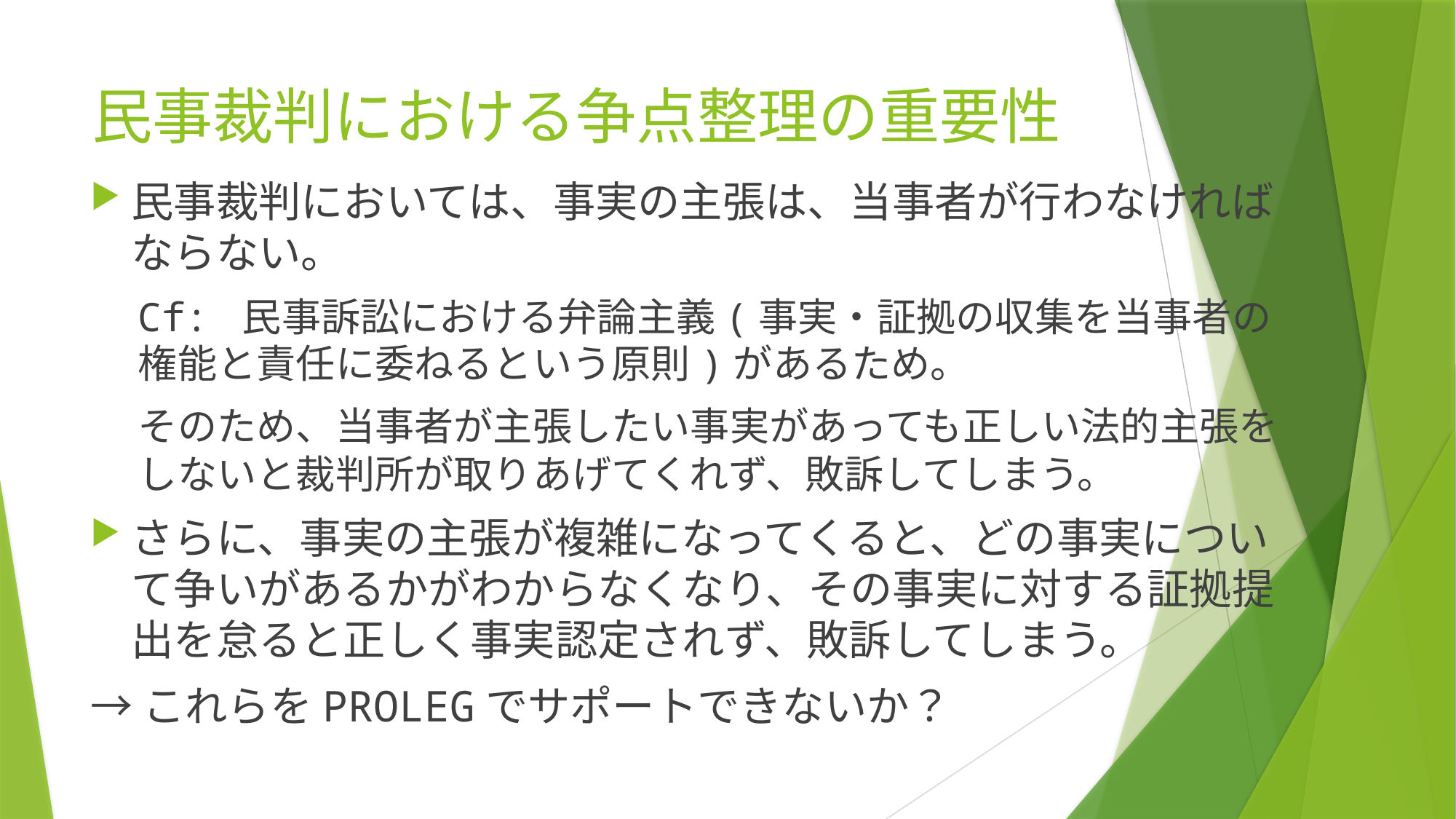

# 民事裁判における争点整理の重要性
民事裁判においては、事実の主張は、当事者が行わなければならない。
Cf: 民事訴訟における弁論主義(事実・証拠の収集を当事者の権能と責任に委ねるという原則)があるため。
そのため、当事者が主張したい事実があっても正しい法的主張をしないと裁判所が取りあげてくれず、敗訴してしまう。
さらに、事実の主張が複雑になってくると、どの事実について争いがあるかがわからなくなり、その事実に対する証拠提出を怠ると正しく事実認定されず、敗訴してしまう。
→これらをPROLEGでサポートできないか？